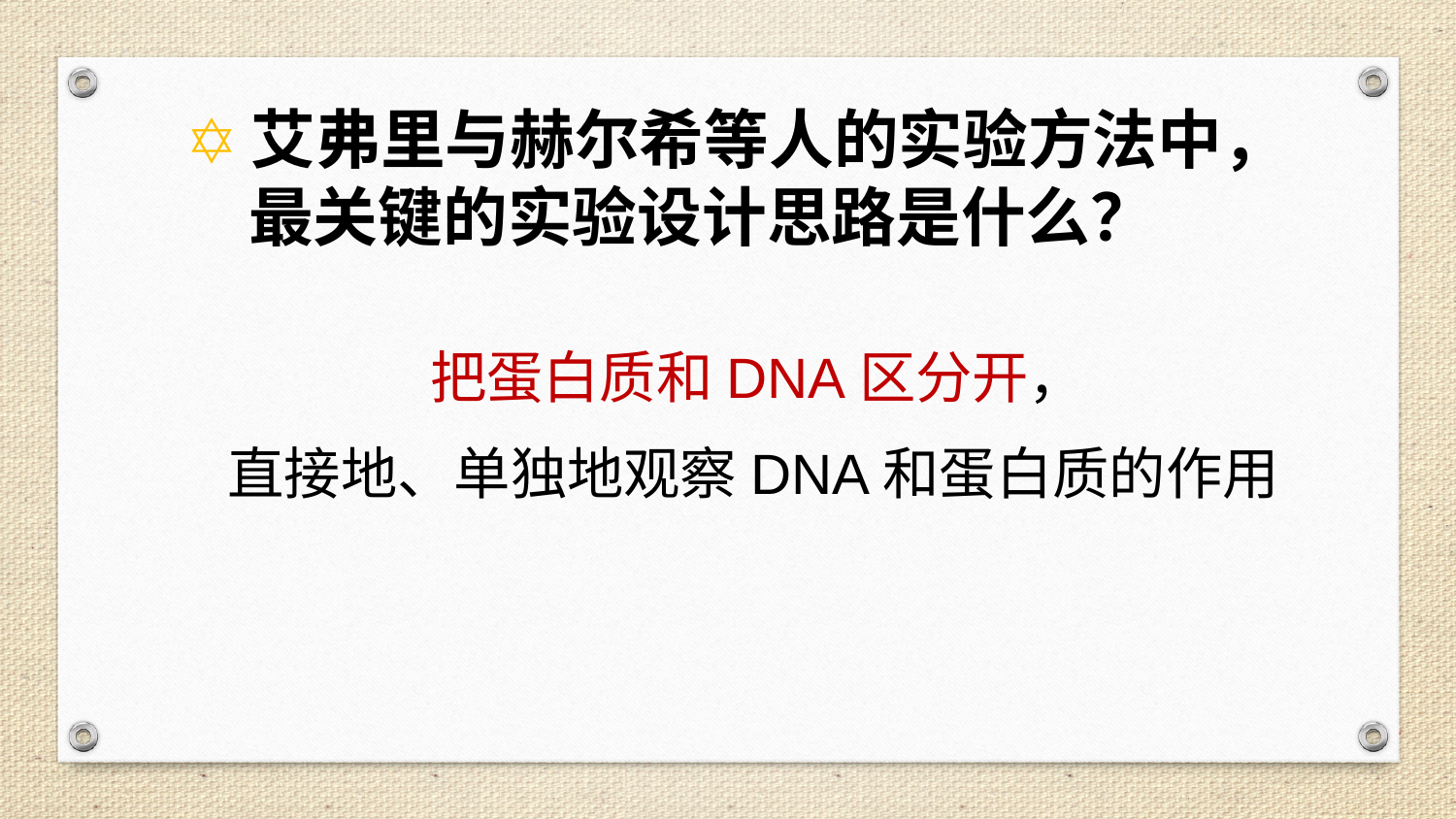

✡艾弗里与赫尔希等人的实验方法中，
   最关键的实验设计思路是什么？
把蛋白质和DNA区分开，
直接地、单独地观察DNA和蛋白质的作用